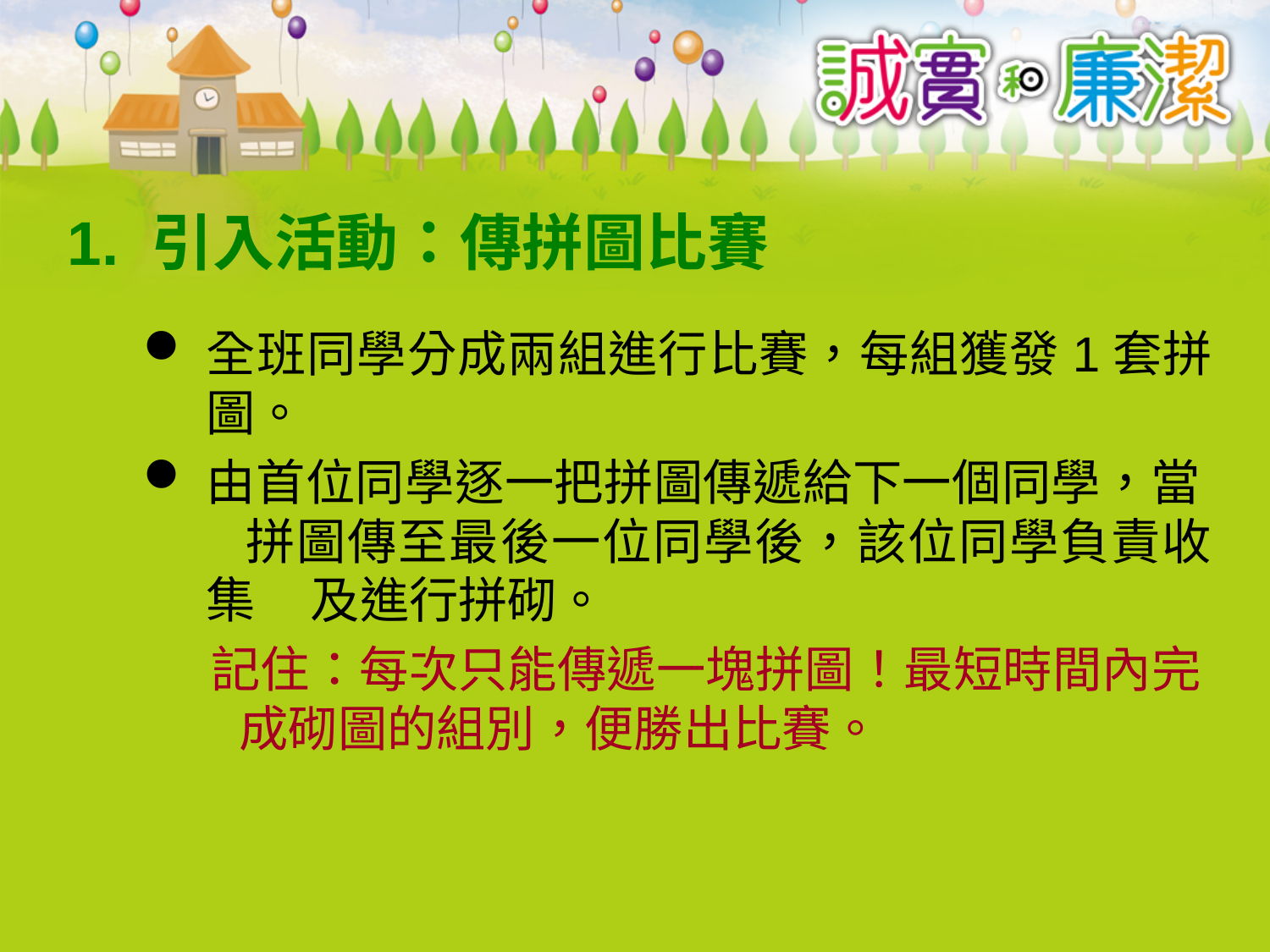

# 1. 引入活動：傳拼圖比賽
全班同學分成兩組進行比賽，每組獲發1套拼圖。
由首位同學逐一把拼圖傳遞給下一個同學，當     拼圖傳至最後一位同學後，該位同學負責收集     及進行拼砌。
     記住：每次只能傳遞一塊拼圖！最短時間內完     成砌圖的組別，便勝出比賽。